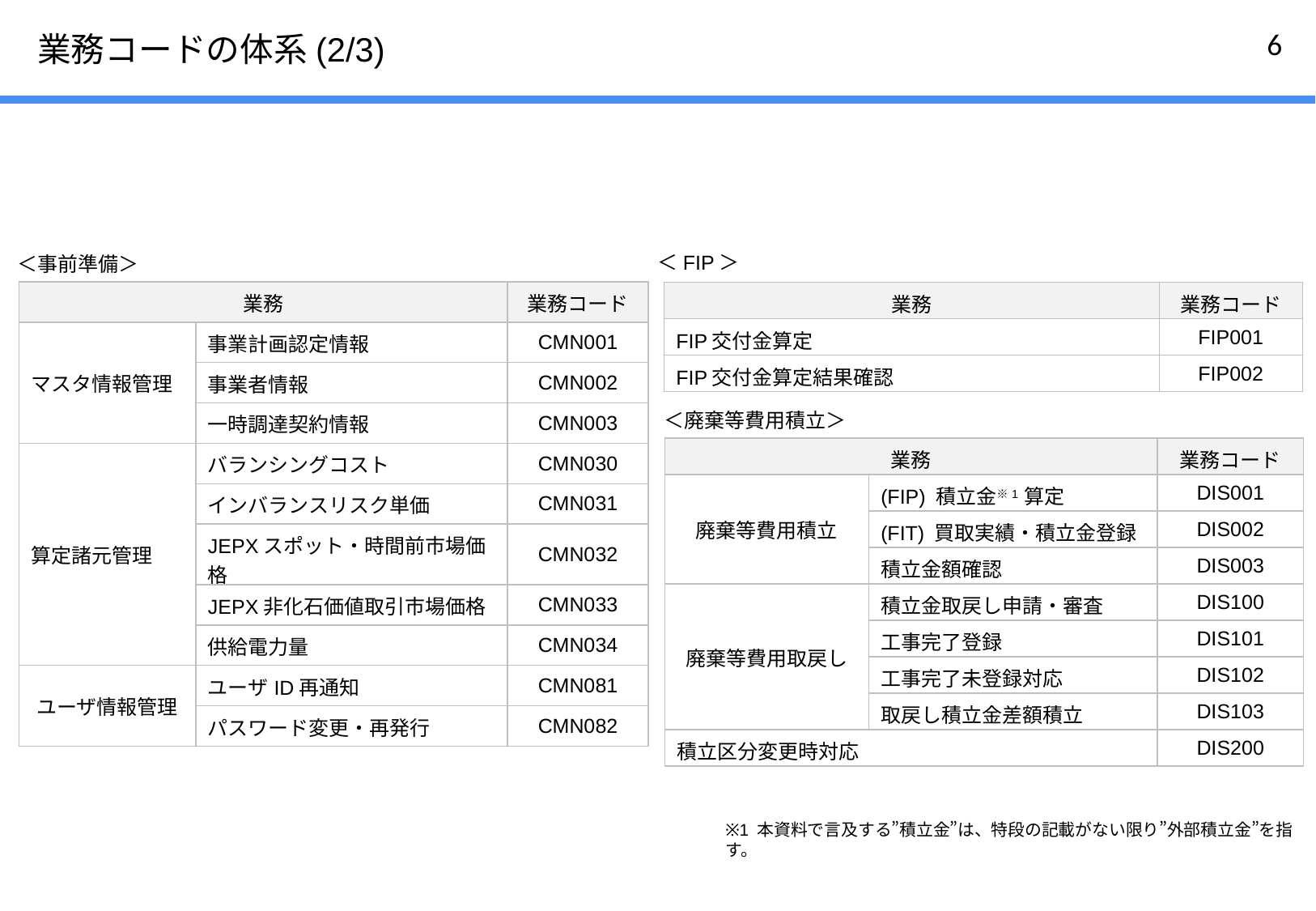

# 業務コードの体系(2/3)
＜FIP＞
＜事前準備＞
| 業務 |  | 業務コード |
| --- | --- | --- |
| マスタ情報管理 | 事業計画認定情報 | CMN001 |
|  | 事業者情報 | CMN002 |
|  | 一時調達契約情報 | CMN003 |
| 算定諸元管理 | バランシングコスト | CMN030 |
|  | インバランスリスク単価 | CMN031 |
|  | JEPXスポット・時間前市場価格 | CMN032 |
|  | JEPX非化石価値取引市場価格 | CMN033 |
|  | 供給電力量 | CMN034 |
| ユーザ情報管理 | ユーザID再通知 | CMN081 |
|  | パスワード変更・再発行 | CMN082 |
| 業務 | 業務コード |
| --- | --- |
| FIP交付金算定 | FIP001 |
| FIP交付金算定結果確認 | FIP002 |
＜廃棄等費用積立＞
| 業務 |  | 業務コード |
| --- | --- | --- |
| 廃棄等費用積立 | (FIP) 積立金※1 算定 | DIS001 |
|  | (FIT) 買取実績・積立金登録 | DIS002 |
|  | 積立金額確認 | DIS003 |
| 廃棄等費用取戻し | 積立金取戻し申請・審査 | DIS100 |
|  | 工事完了登録 | DIS101 |
|  | 工事完了未登録対応 | DIS102 |
|  | 取戻し積立金差額積立 | DIS103 |
| 積立区分変更時対応 |  | DIS200 |
※1 本資料で言及する”積立金”は、特段の記載がない限り”外部積立金”を指す。